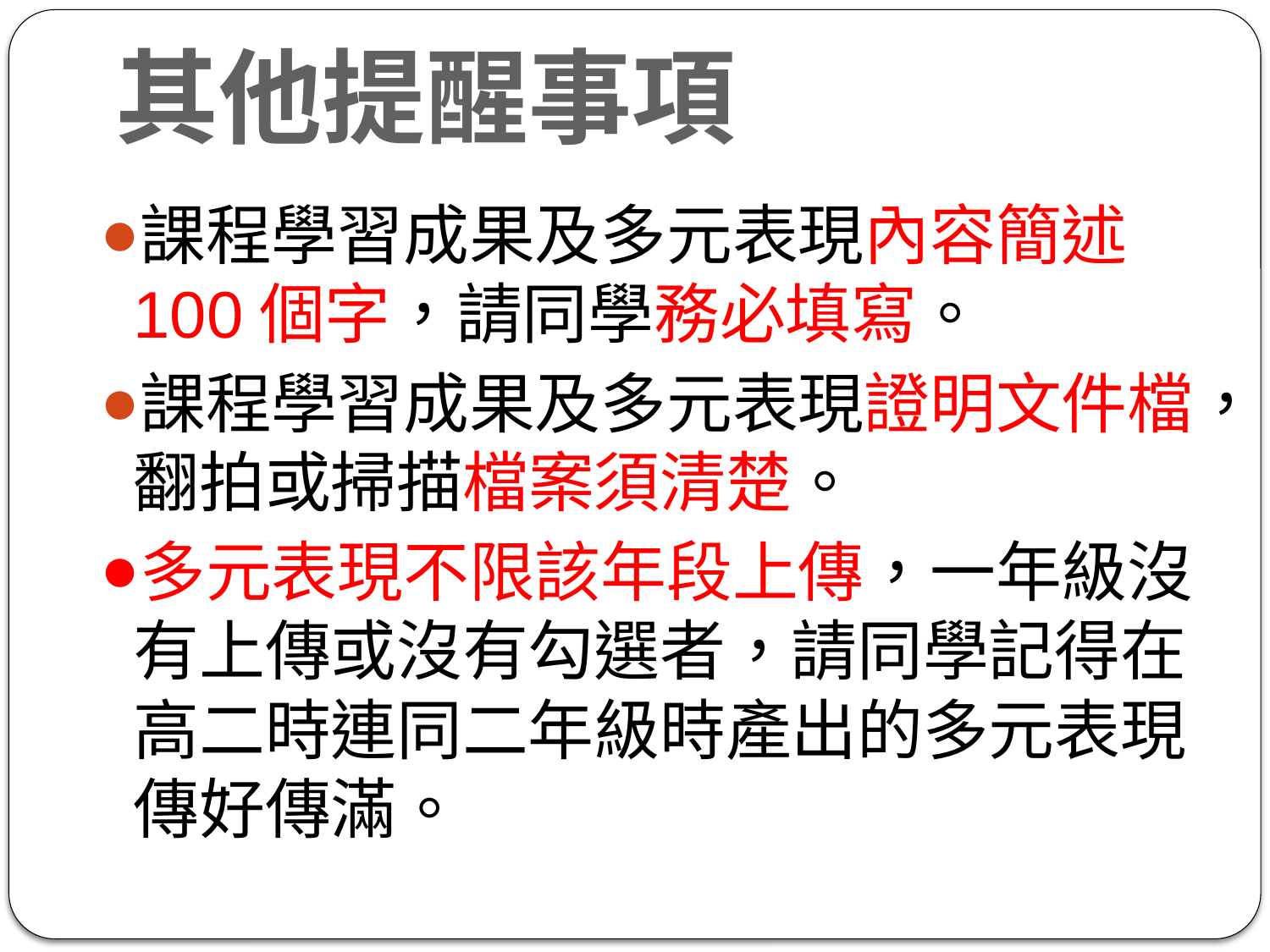

# 其他提醒事項
課程學習成果及多元表現內容簡述100個字，請同學務必填寫。
課程學習成果及多元表現證明文件檔，翻拍或掃描檔案須清楚。
多元表現不限該年段上傳，一年級沒有上傳或沒有勾選者，請同學記得在高二時連同二年級時產出的多元表現傳好傳滿。